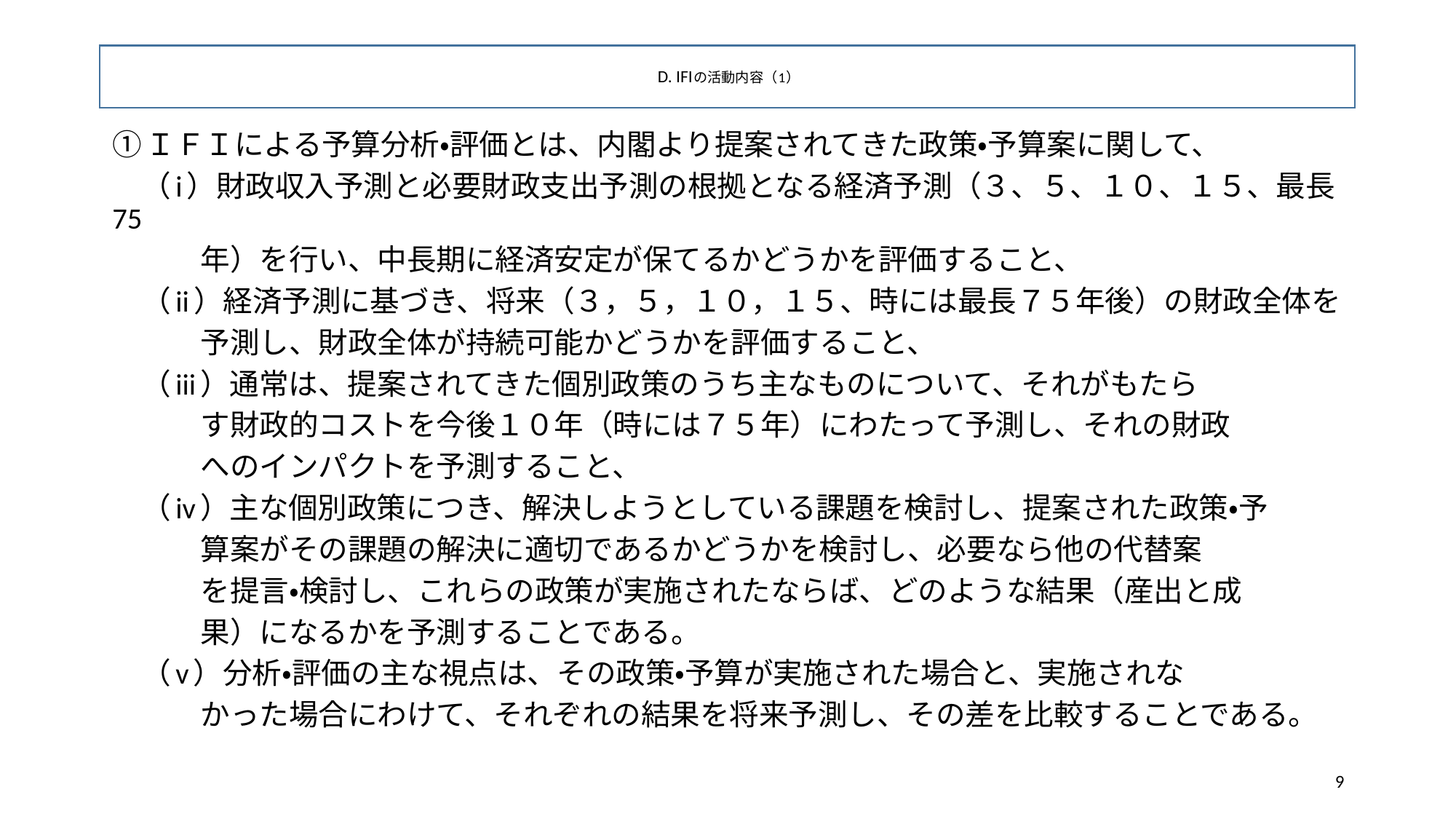

# D. IFIの活動内容（1）

①ＩＦＩによる予算分析・評価とは、内閣より提案されてきた政策・予算案に関して、
　（i）財政収入予測と必要財政支出予測の根拠となる経済予測（３、５、１０、１５、最長75
　　　年）を行い、中長期に経済安定が保てるかどうかを評価すること、
　（ii）経済予測に基づき、将来（３，５，１０，１５、時には最長７５年後）の財政全体を
　　　予測し、財政全体が持続可能かどうかを評価すること、
　（iii）通常は、提案されてきた個別政策のうち主なものについて、それがもたら
　　　す財政的コストを今後１０年（時には７５年）にわたって予測し、それの財政
　　　へのインパクトを予測すること、
　（iv）主な個別政策につき、解決しようとしている課題を検討し、提案された政策・予
　　　算案がその課題の解決に適切であるかどうかを検討し、必要なら他の代替案
　　　を提言・検討し、これらの政策が実施されたならば、どのような結果（産出と成
　　　果）になるかを予測することである。
　（v）分析・評価の主な視点は、その政策・予算が実施された場合と、実施されな
　　　かった場合にわけて、それぞれの結果を将来予測し、その差を比較することである。

9